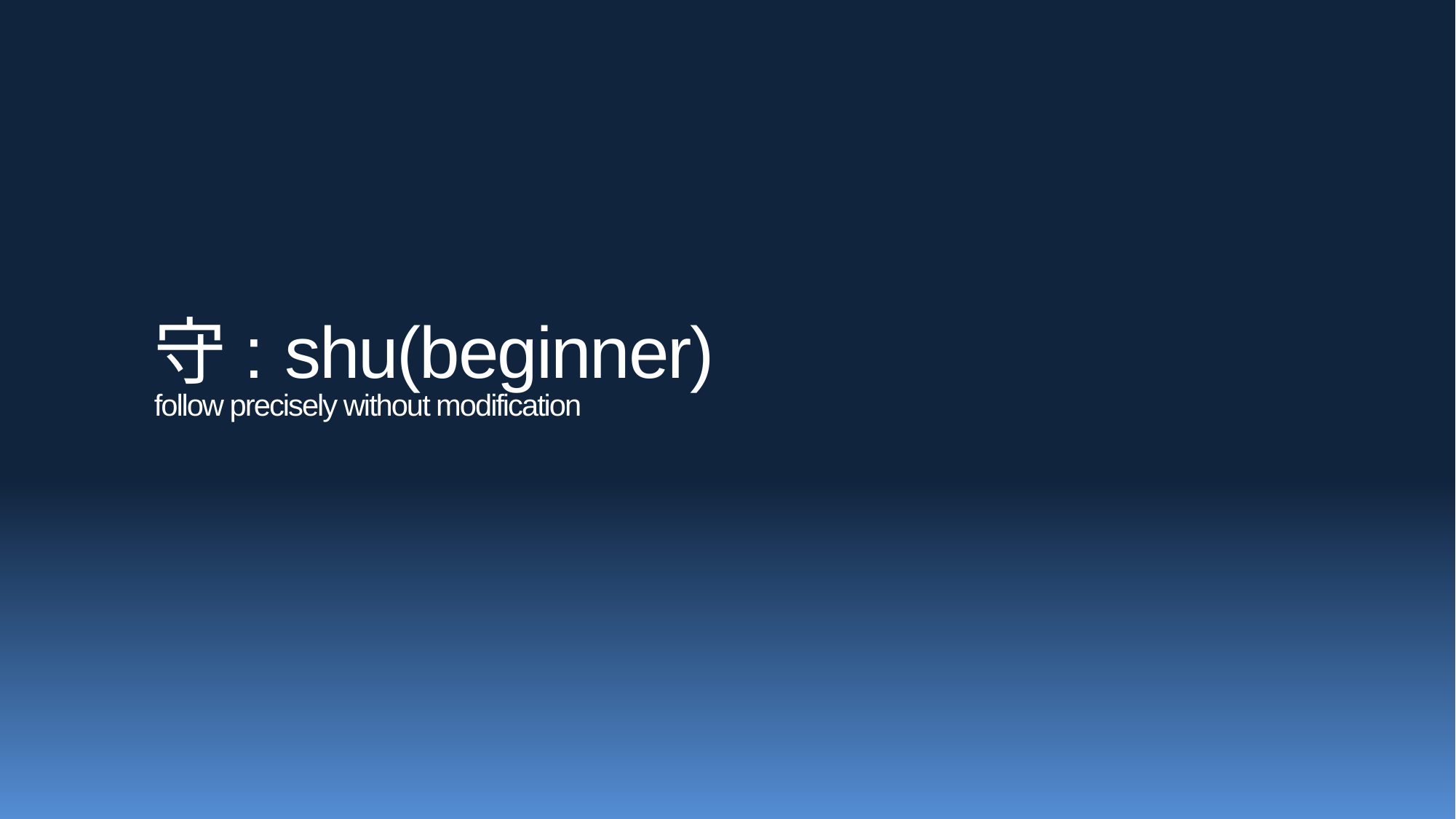

# 守: shu(beginner) follow precisely without modification